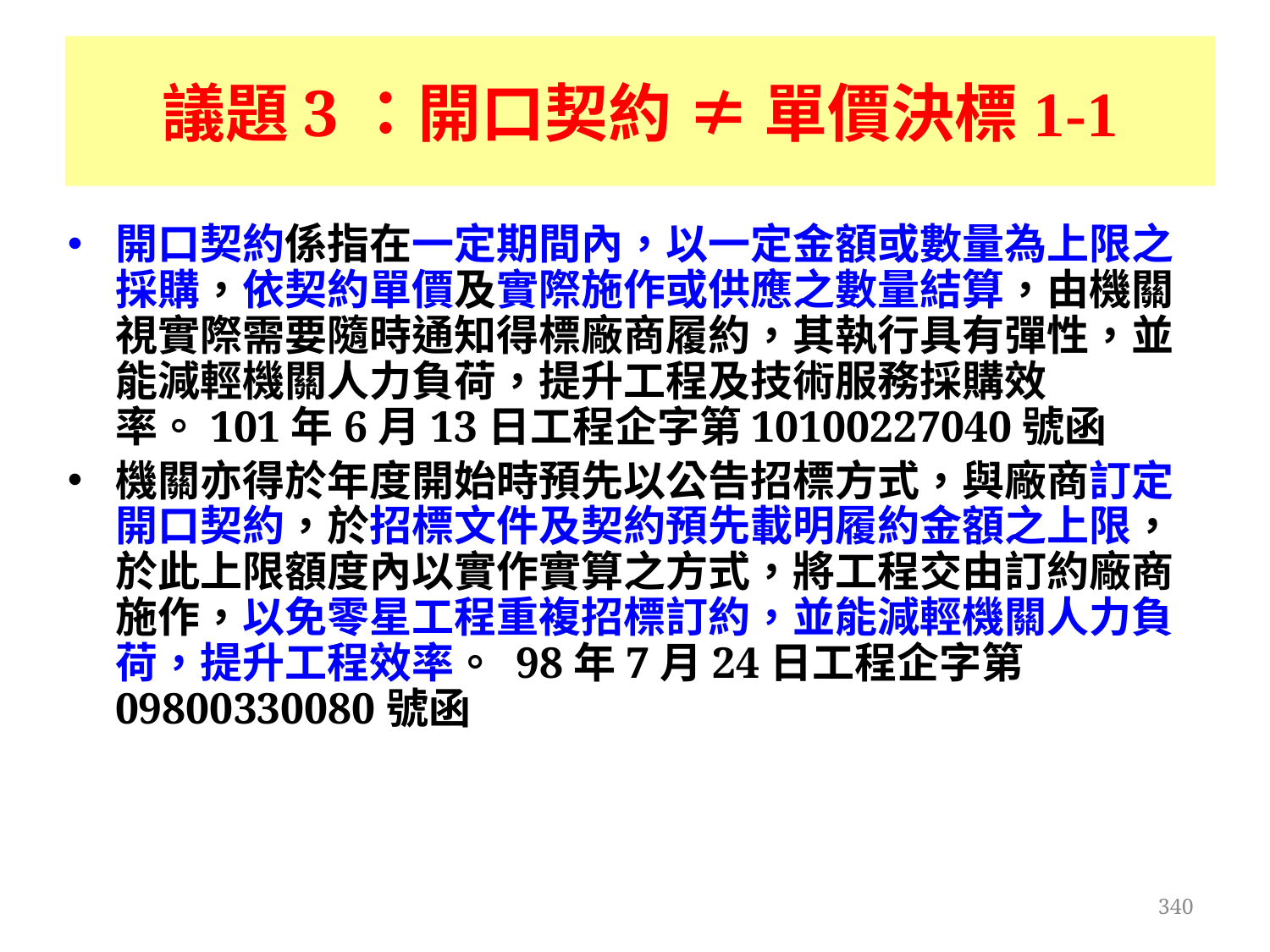

# 議題3：開口契約 ≠ 單價決標1-1
開口契約係指在一定期間內，以一定金額或數量為上限之採購，依契約單價及實際施作或供應之數量結算，由機關視實際需要隨時通知得標廠商履約，其執行具有彈性，並能減輕機關人力負荷，提升工程及技術服務採購效率。101年6月13日工程企字第10100227040號函
機關亦得於年度開始時預先以公告招標方式，與廠商訂定開口契約，於招標文件及契約預先載明履約金額之上限，於此上限額度內以實作實算之方式，將工程交由訂約廠商施作，以免零星工程重複招標訂約，並能減輕機關人力負荷，提升工程效率。 98年7月24日工程企字第09800330080號函

340